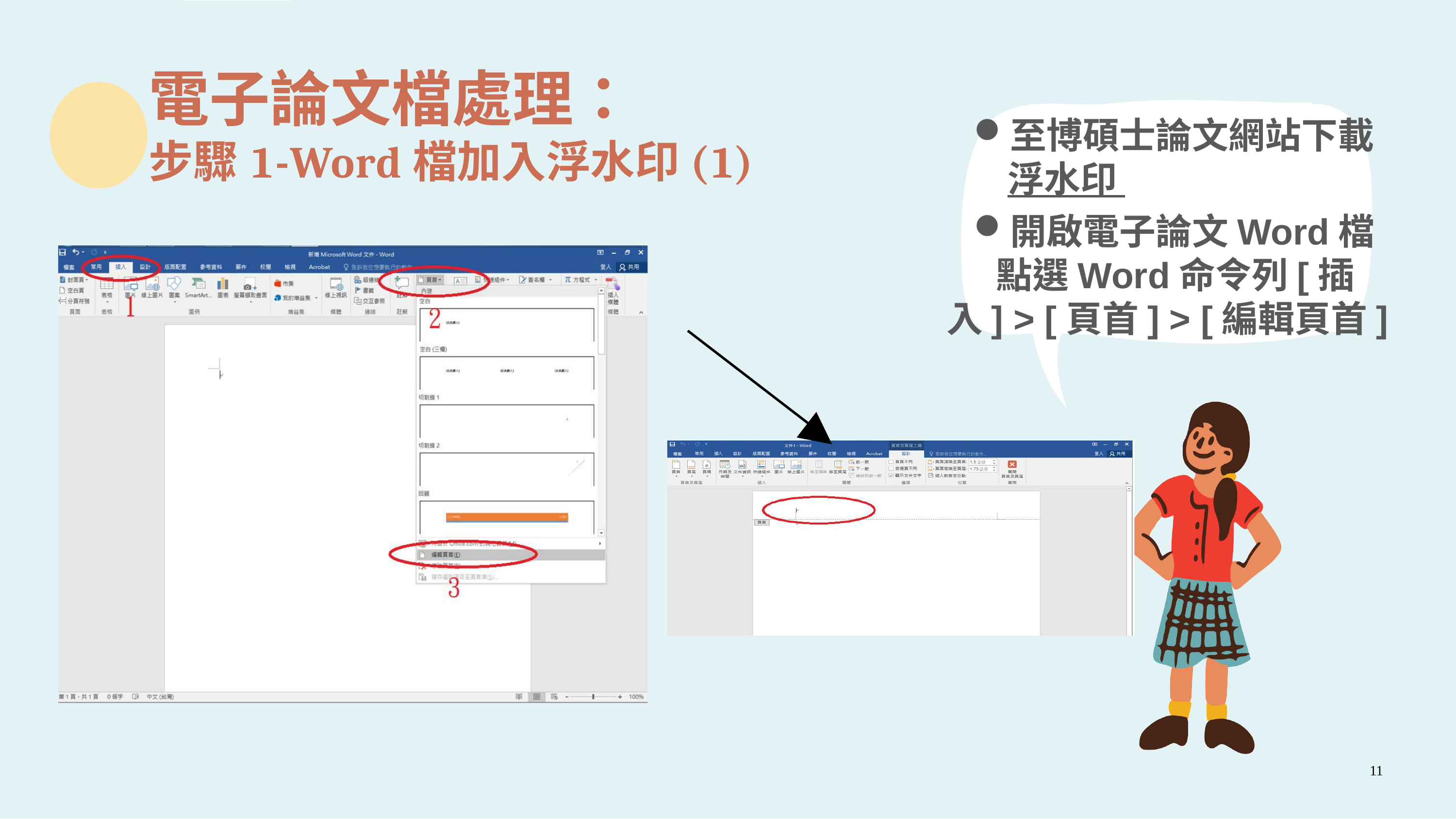

電子論文檔處理：
步驟1-Word檔加入浮水印(1)
至博碩士論文網站下載浮水印
開啟電子論文Word檔
     點選Word命令列[插入] > [頁首] > [編輯頁首]

11